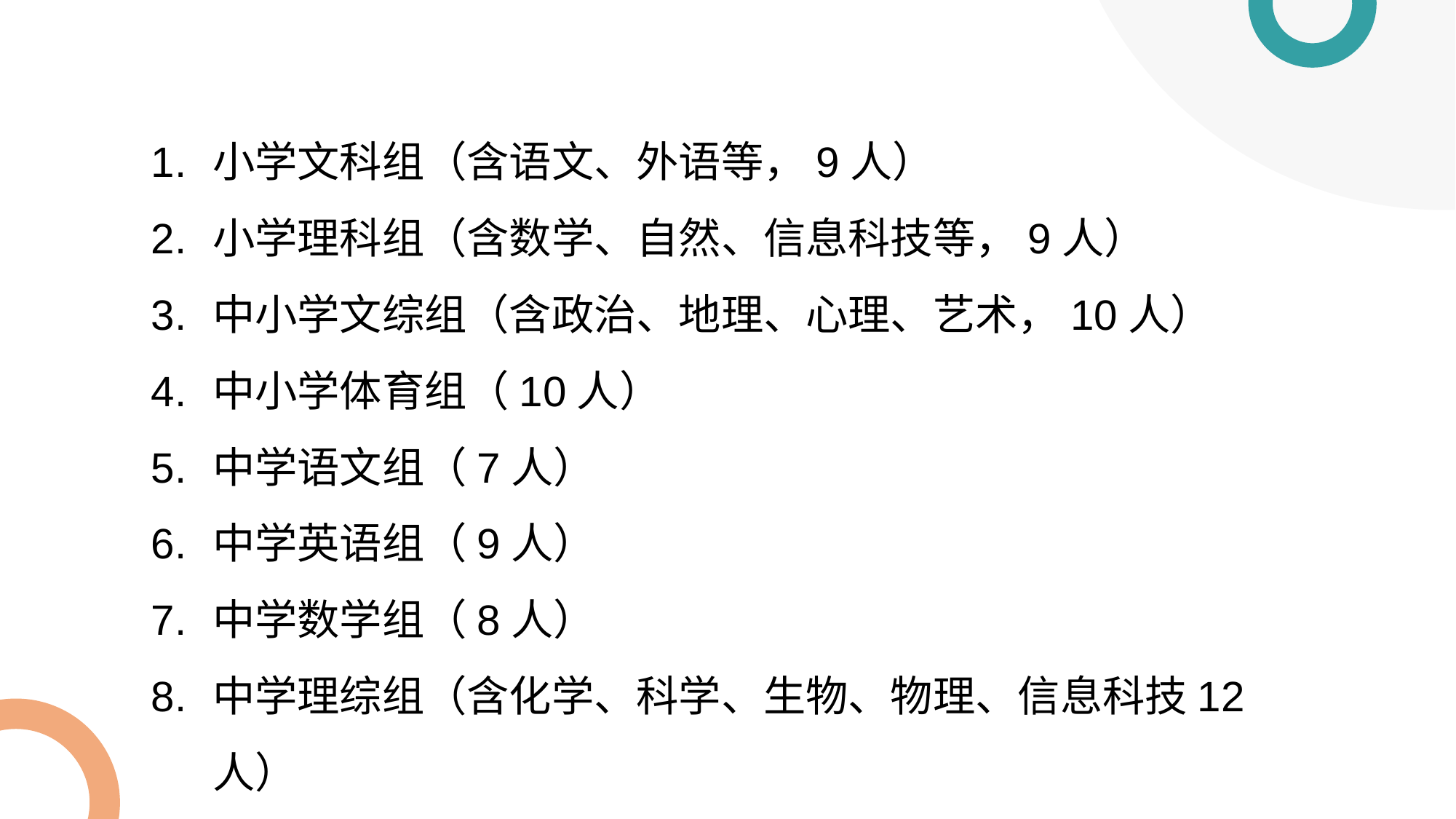

小学文科组（含语文、外语等，9人）
小学理科组（含数学、自然、信息科技等，9人）
中小学文综组（含政治、地理、心理、艺术，10人）
中小学体育组（10人）
中学语文组（7人）
中学英语组（9人）
中学数学组（8人）
中学理综组（含化学、科学、生物、物理、信息科技12人）